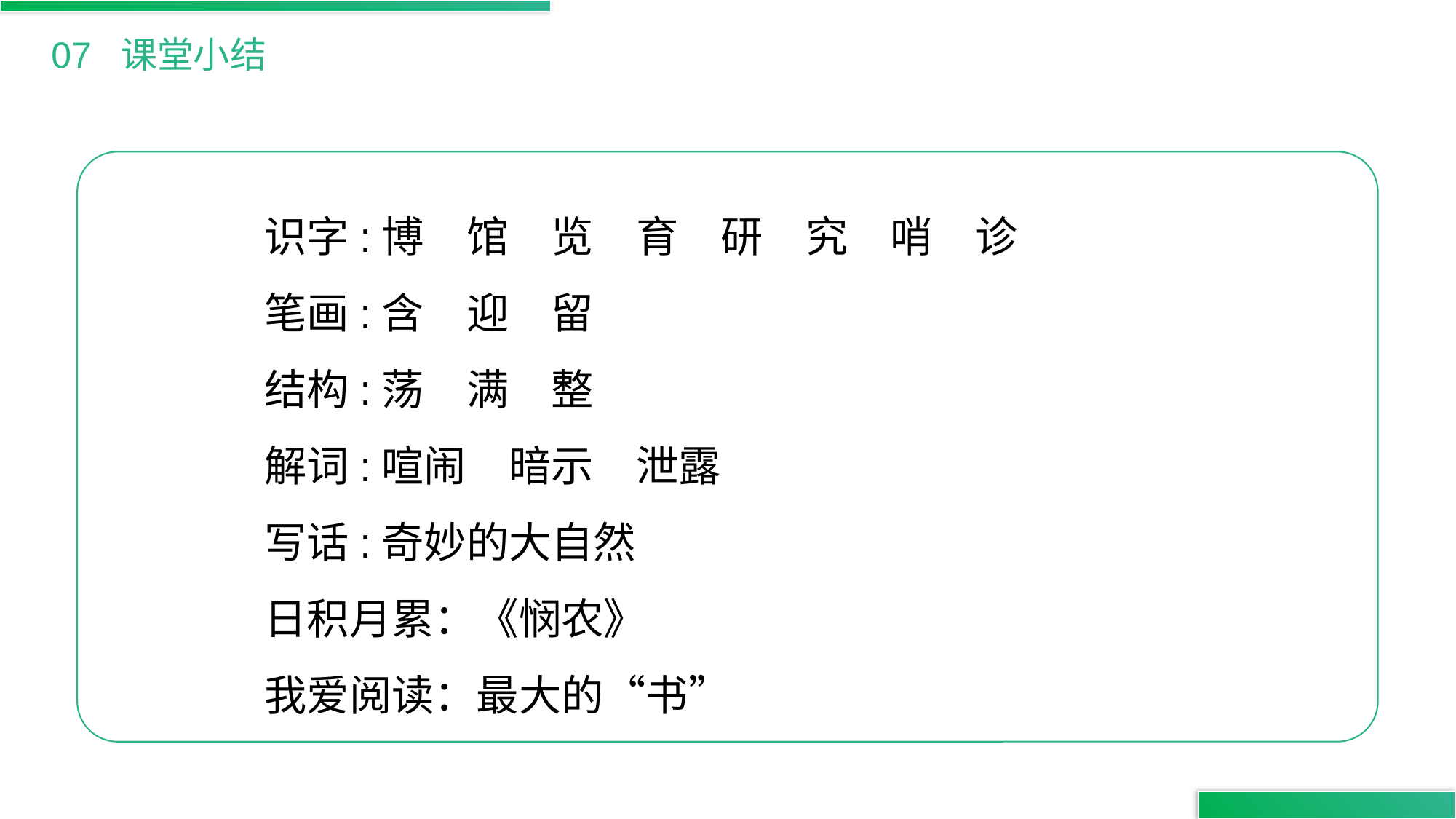

07  课堂小结
识字:博　馆　览　育　研　究　哨　诊
笔画:含　迎　留
结构:荡　满　整
解词:喧闹　暗示　泄露
写话:奇妙的大自然
日积月累：《悯农》
我爱阅读：最大的“书”